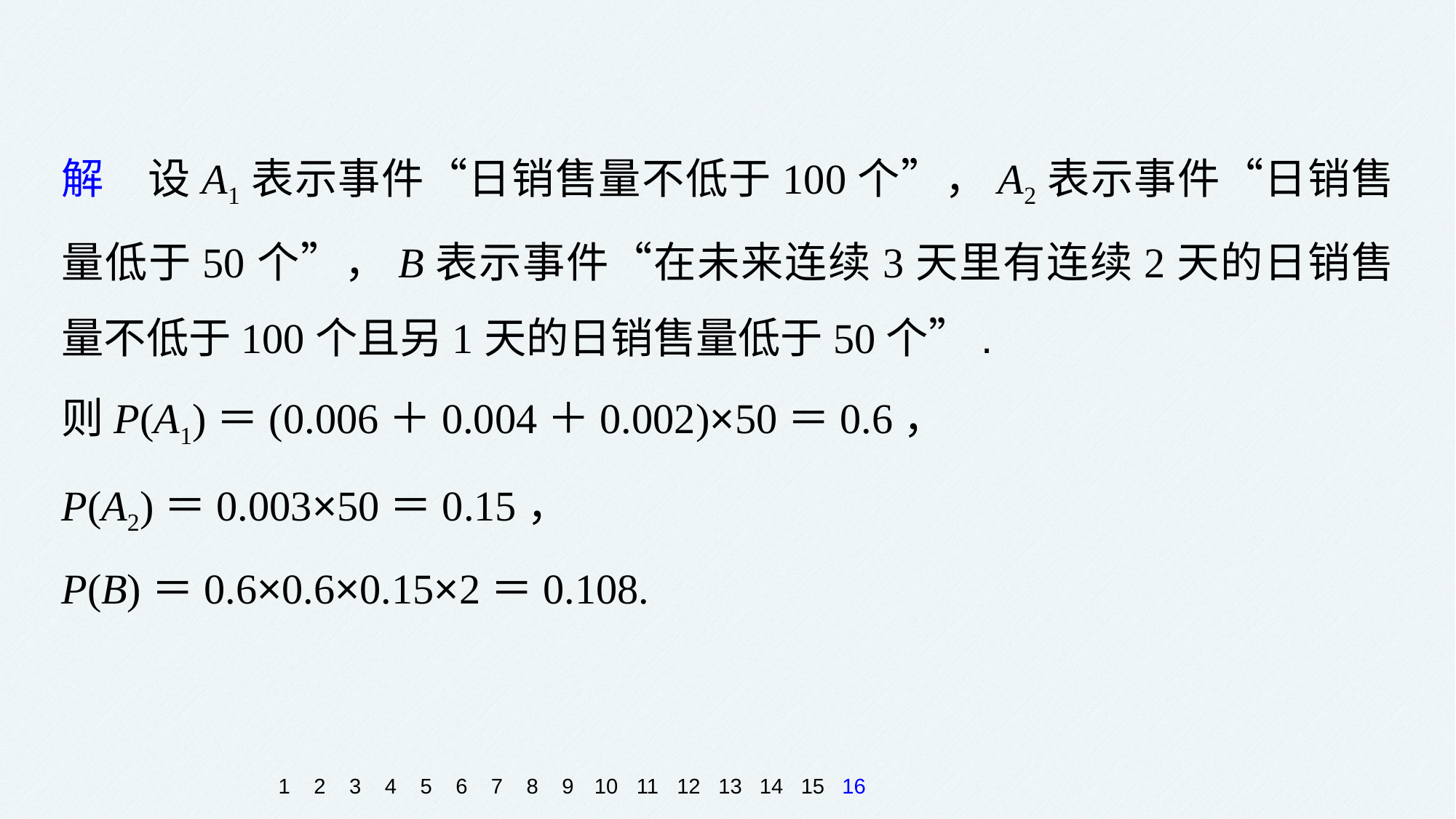

解　设A1表示事件“日销售量不低于100个”，A2表示事件“日销售量低于50个”，B表示事件“在未来连续3天里有连续2天的日销售量不低于100个且另1天的日销售量低于50个”.
则P(A1)＝(0.006＋0.004＋0.002)×50＝0.6，
P(A2)＝0.003×50＝0.15，
P(B)＝0.6×0.6×0.15×2＝0.108.
1
2
3
4
5
6
7
8
9
10
11
12
13
14
15
16